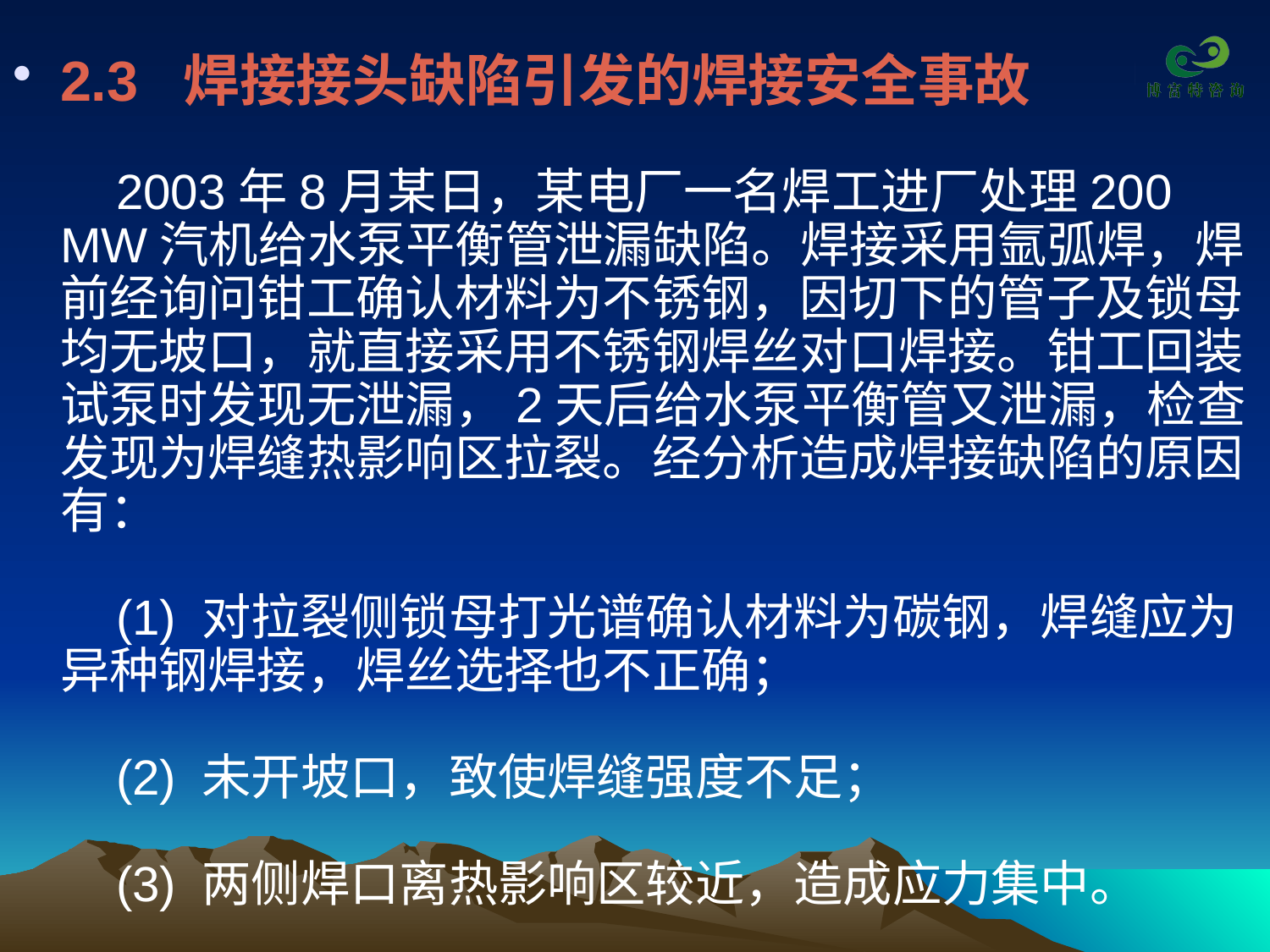

2.3  焊接接头缺陷引发的焊接安全事故  
    2003年8月某日，某电厂一名焊工进厂处理200 MW汽机给水泵平衡管泄漏缺陷。焊接采用氩弧焊，焊前经询问钳工确认材料为不锈钢，因切下的管子及锁母均无坡口，就直接采用不锈钢焊丝对口焊接。钳工回装试泵时发现无泄漏，2天后给水泵平衡管又泄漏，检查发现为焊缝热影响区拉裂。经分析造成焊接缺陷的原因有：  
    (1) 对拉裂侧锁母打光谱确认材料为碳钢，焊缝应为异种钢焊接，焊丝选择也不正确；  
    (2) 未开坡口，致使焊缝强度不足；  
    (3) 两侧焊口离热影响区较近，造成应力集中。